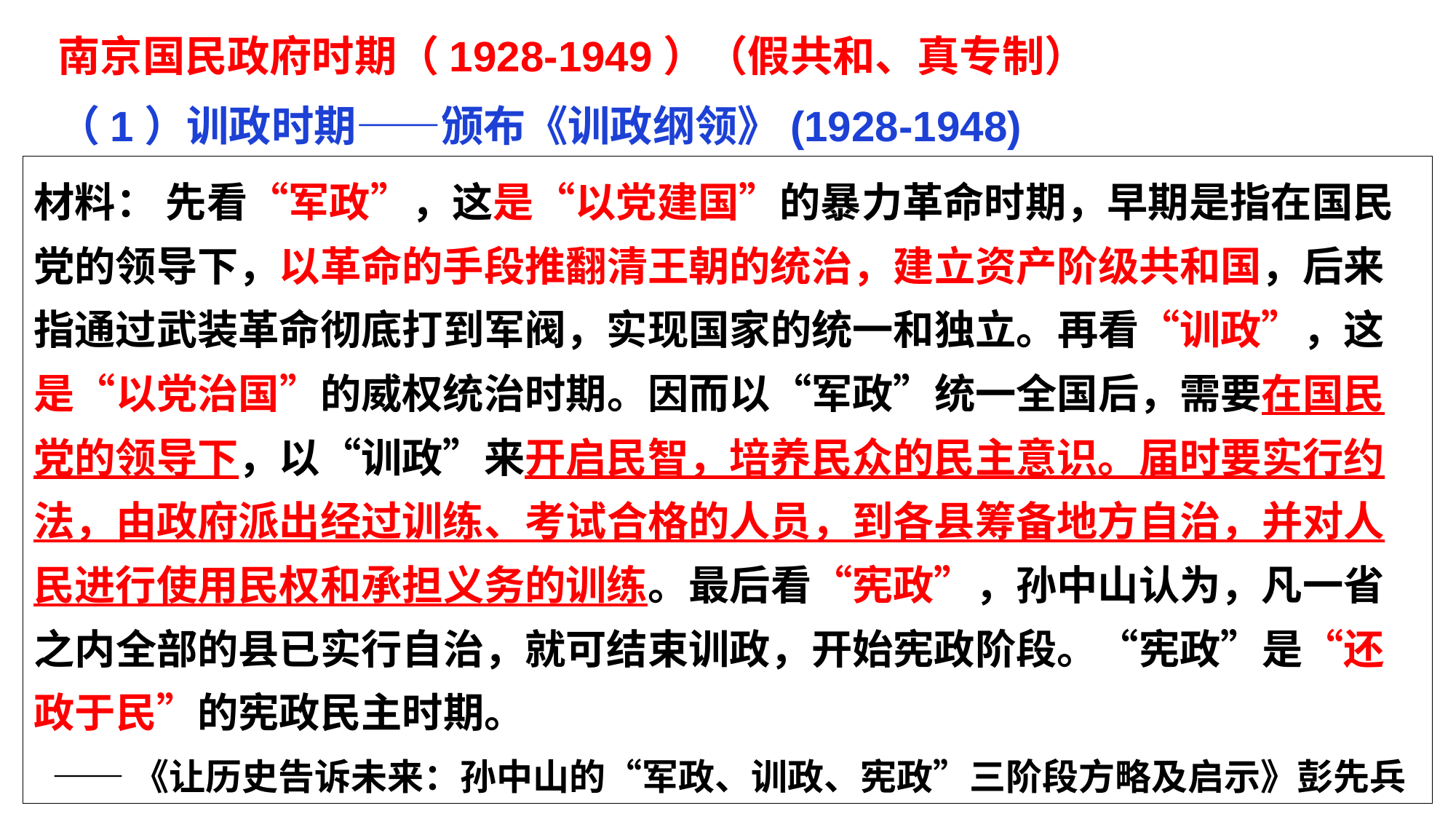

南京国民政府时期（1928-1949）（假共和、真专制）
（1）训政时期——颁布《训政纲领》(1928-1948)
材料： 先看“军政”，这是“以党建国”的暴力革命时期，早期是指在国民党的领导下，以革命的手段推翻清王朝的统治，建立资产阶级共和国，后来指通过武装革命彻底打到军阀，实现国家的统一和独立。再看“训政”，这是“以党治国”的威权统治时期。因而以“军政”统一全国后，需要在国民党的领导下，以“训政”来开启民智，培养民众的民主意识。届时要实行约法，由政府派出经过训练、考试合格的人员，到各县筹备地方自治，并对人民进行使用民权和承担义务的训练。最后看“宪政”，孙中山认为，凡一省之内全部的县已实行自治，就可结束训政，开始宪政阶段。“宪政”是“还政于民”的宪政民主时期。
  ——《让历史告诉未来：孙中山的“军政、训政、宪政”三阶段方略及启示》彭先兵